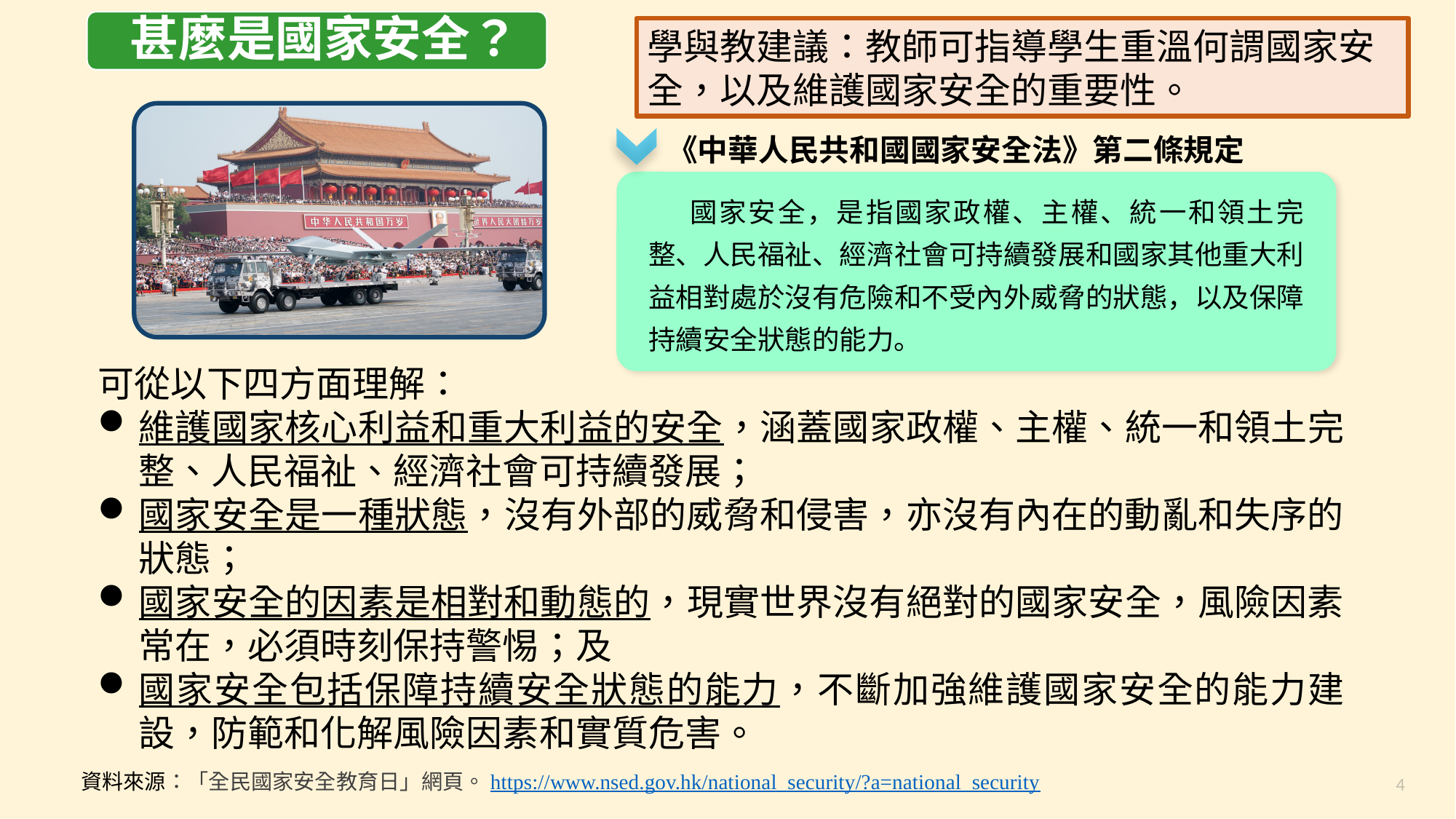

甚麼是國家安全？
學與教建議：教師可指導學生重溫何謂國家安全，以及維護國家安全的重要性。

《中華人民共和國國家安全法》第二條規定

    國家安全，是指國家政權、主權、統一和領土完整、人民福祉、經濟社會可持續發展和國家其他重大利益相對處於沒有危險和不受內外威脅的狀態，以及保障持續安全狀態的能力。
可從以下四方面理解：
維護國家核心利益和重大利益的安全，涵蓋國家政權、主權、統一和領土完整、人民福祉、經濟社會可持續發展；
國家安全是一種狀態，沒有外部的威脅和侵害，亦沒有內在的動亂和失序的狀態；
國家安全的因素是相對和動態的，現實世界沒有絕對的國家安全，風險因素常在，必須時刻保持警惕；及
國家安全包括保障持續安全狀態的能力，不斷加強維護國家安全的能力建設，防範和化解風險因素和實質危害。
資料來源：「全民國家安全教育日」網頁。https://www.nsed.gov.hk/national_security/?a=national_security